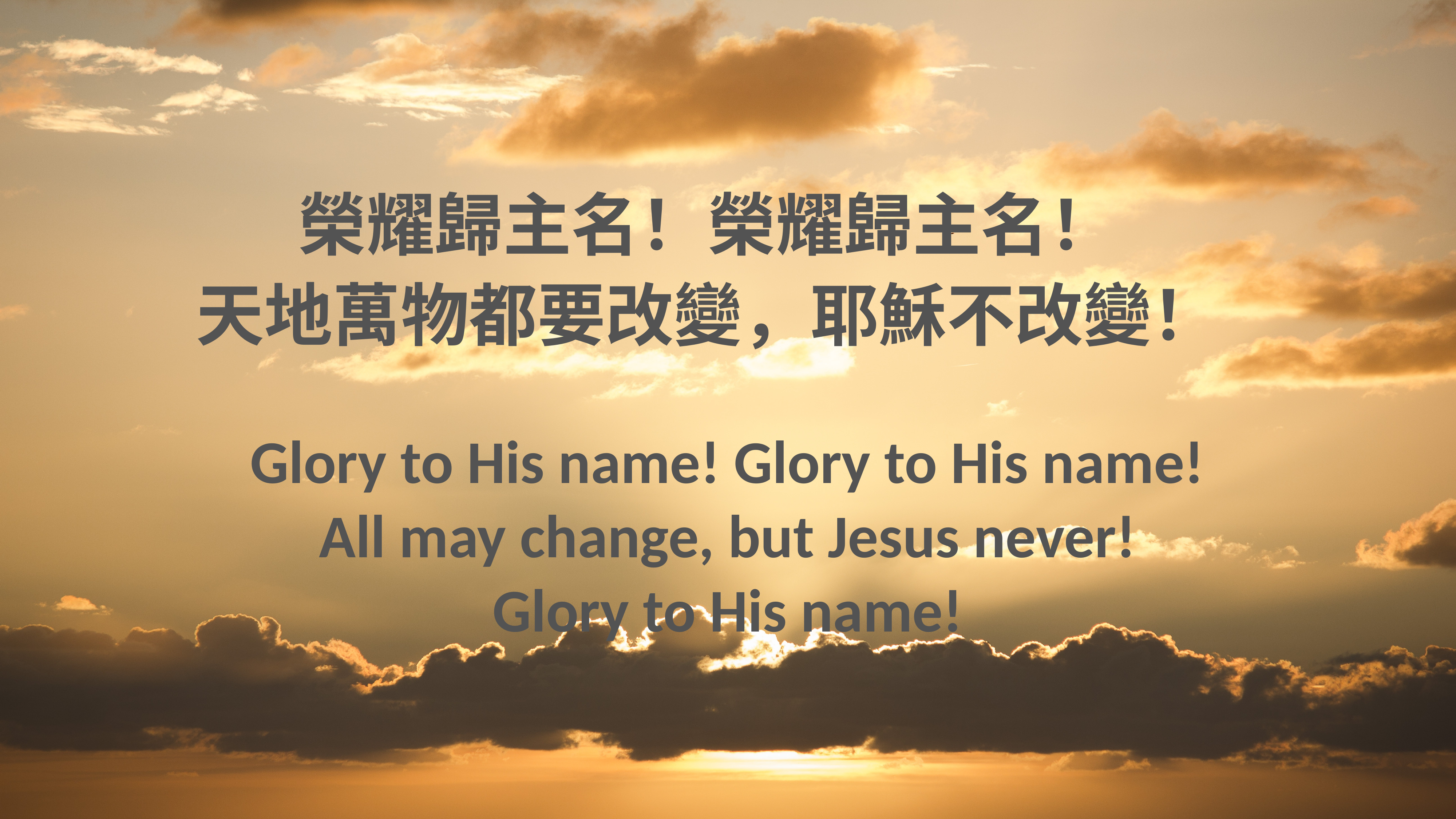

榮耀歸主名！榮耀歸主名！
天地萬物都要改變，耶穌不改變！
Glory to His name! Glory to His name!
All may change, but Jesus never!
Glory to His name!
3